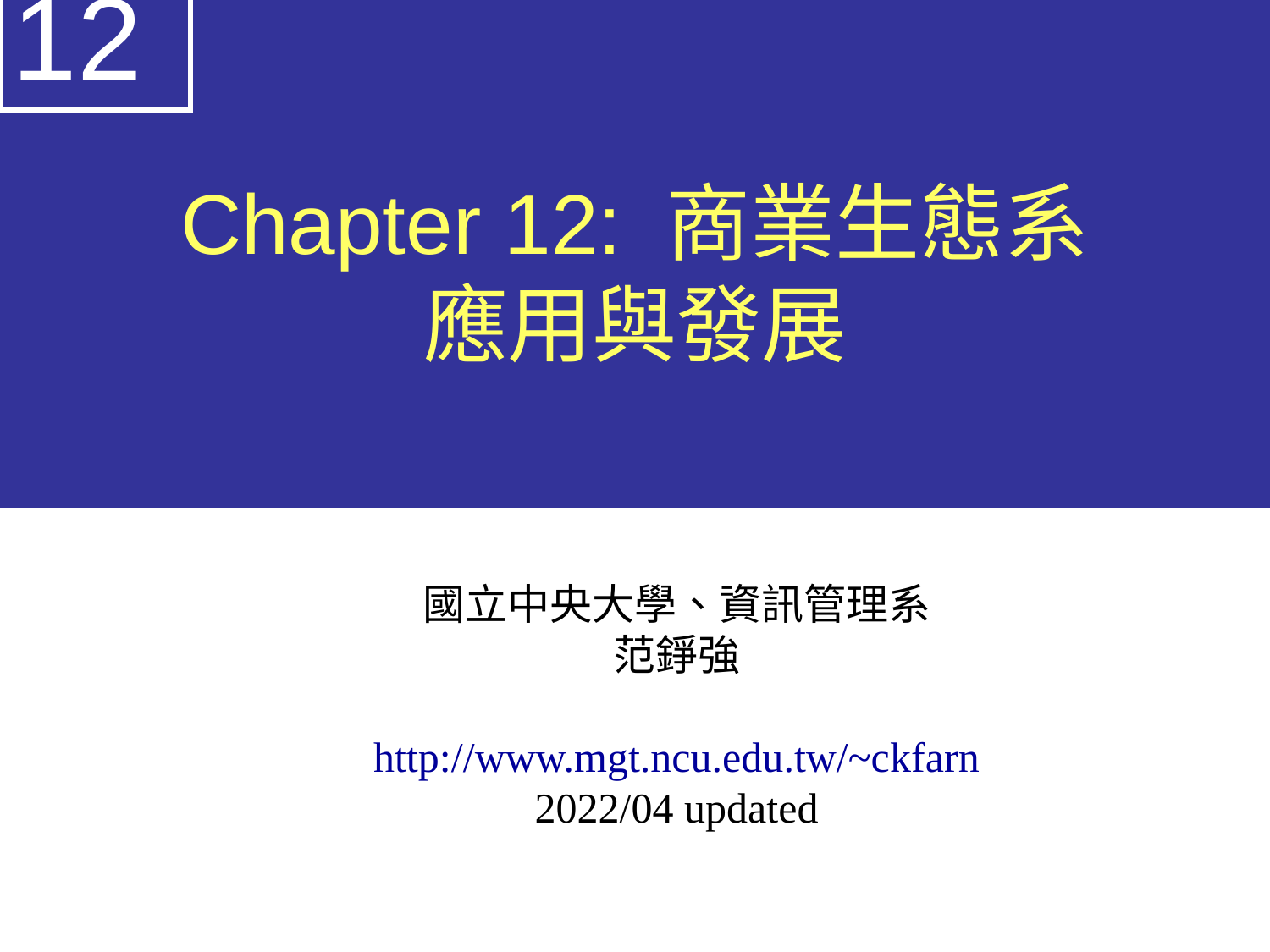

12
# Chapter 12: 商業生態系 應用與發展
國立中央大學、資訊管理系
范錚強

http://www.mgt.ncu.edu.tw/~ckfarn
2022/04 updated